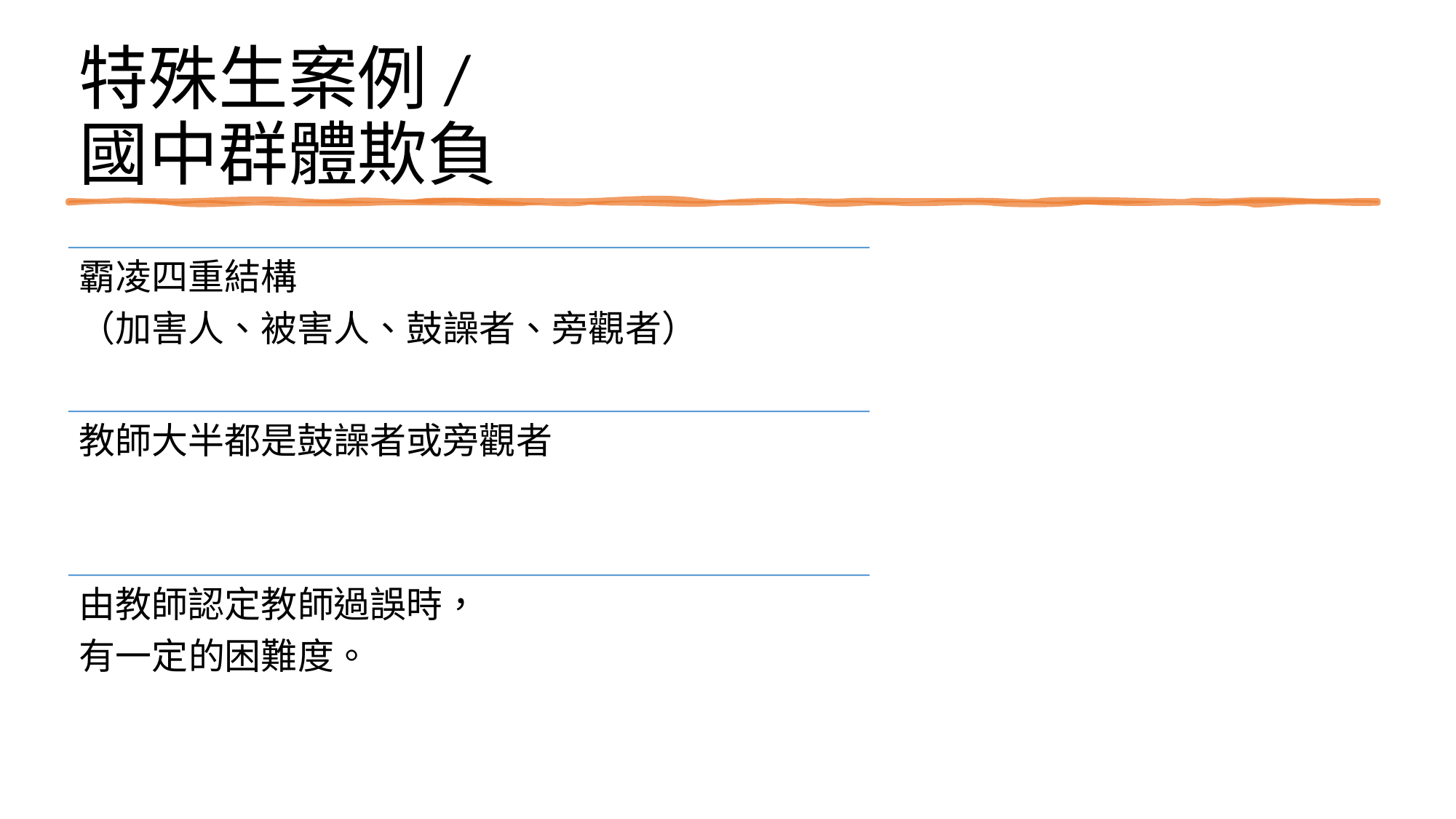

# 特殊生案例/ 國中群體欺負

霸凌四重結構
（加害人、被害人、鼓譟者、旁觀者）
教師大半都是鼓譟者或旁觀者
由教師認定教師過誤時，
有一定的困難度。